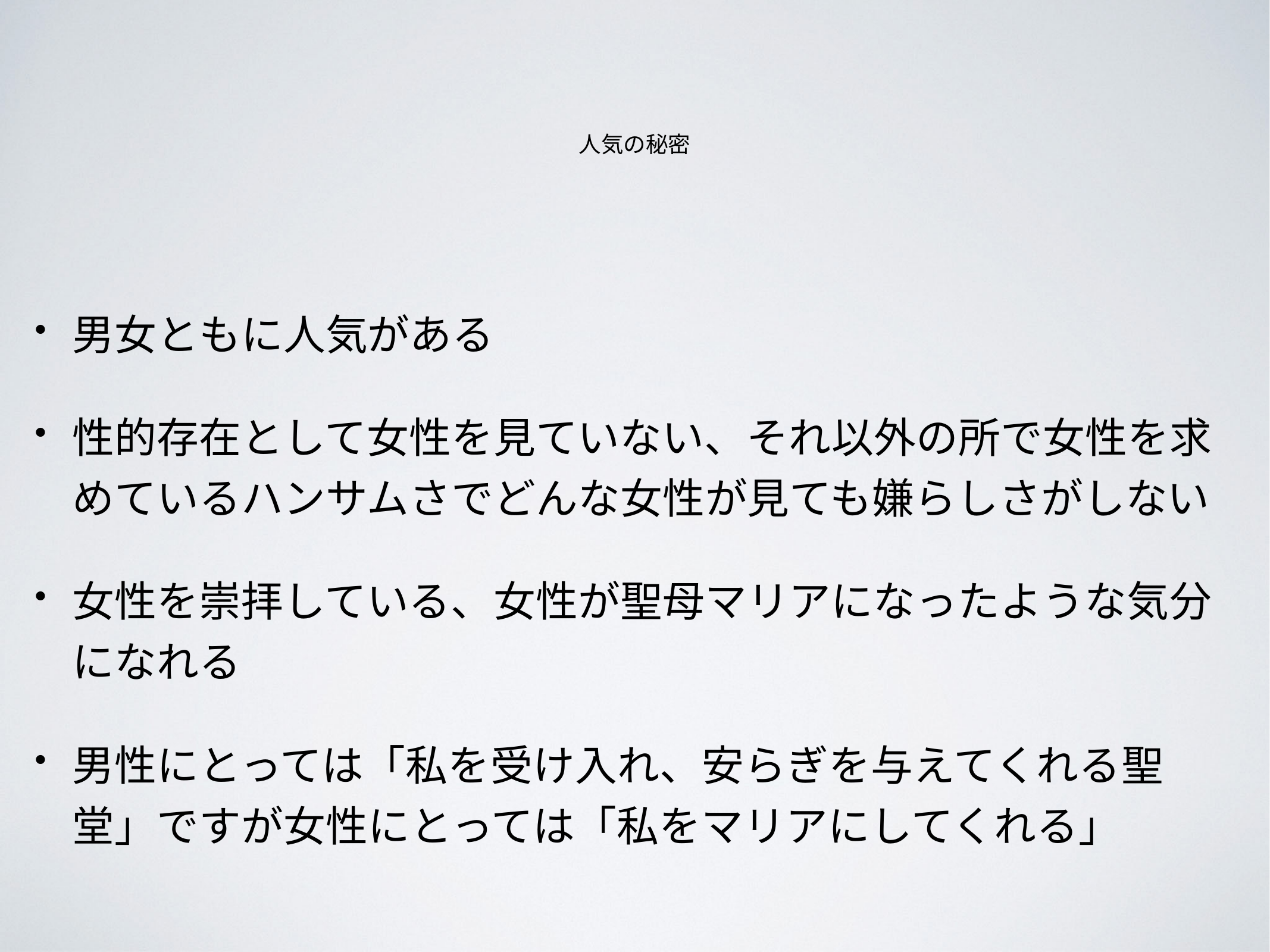

# 人気の秘密
男女ともに人気がある
性的存在として女性を見ていない、それ以外の所で女性を求めているハンサムさでどんな女性が見ても嫌らしさがしない
女性を崇拝している、女性が聖母マリアになったような気分になれる
男性にとっては「私を受け入れ、安らぎを与えてくれる聖堂」ですが女性にとっては「私をマリアにしてくれる」